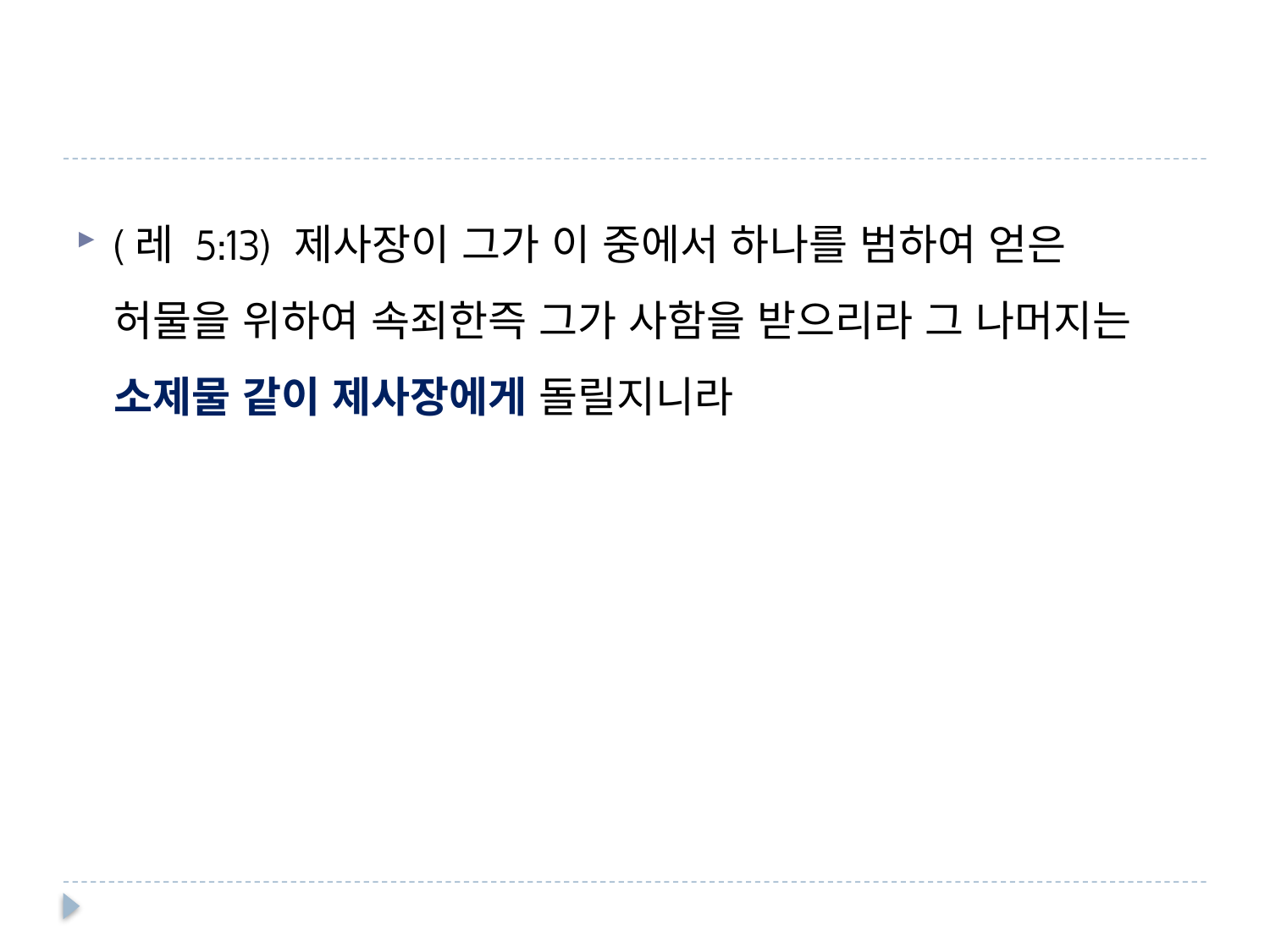

#
(레 5:13) 제사장이 그가 이 중에서 하나를 범하여 얻은 허물을 위하여 속죄한즉 그가 사함을 받으리라 그 나머지는 소제물 같이 제사장에게 돌릴지니라